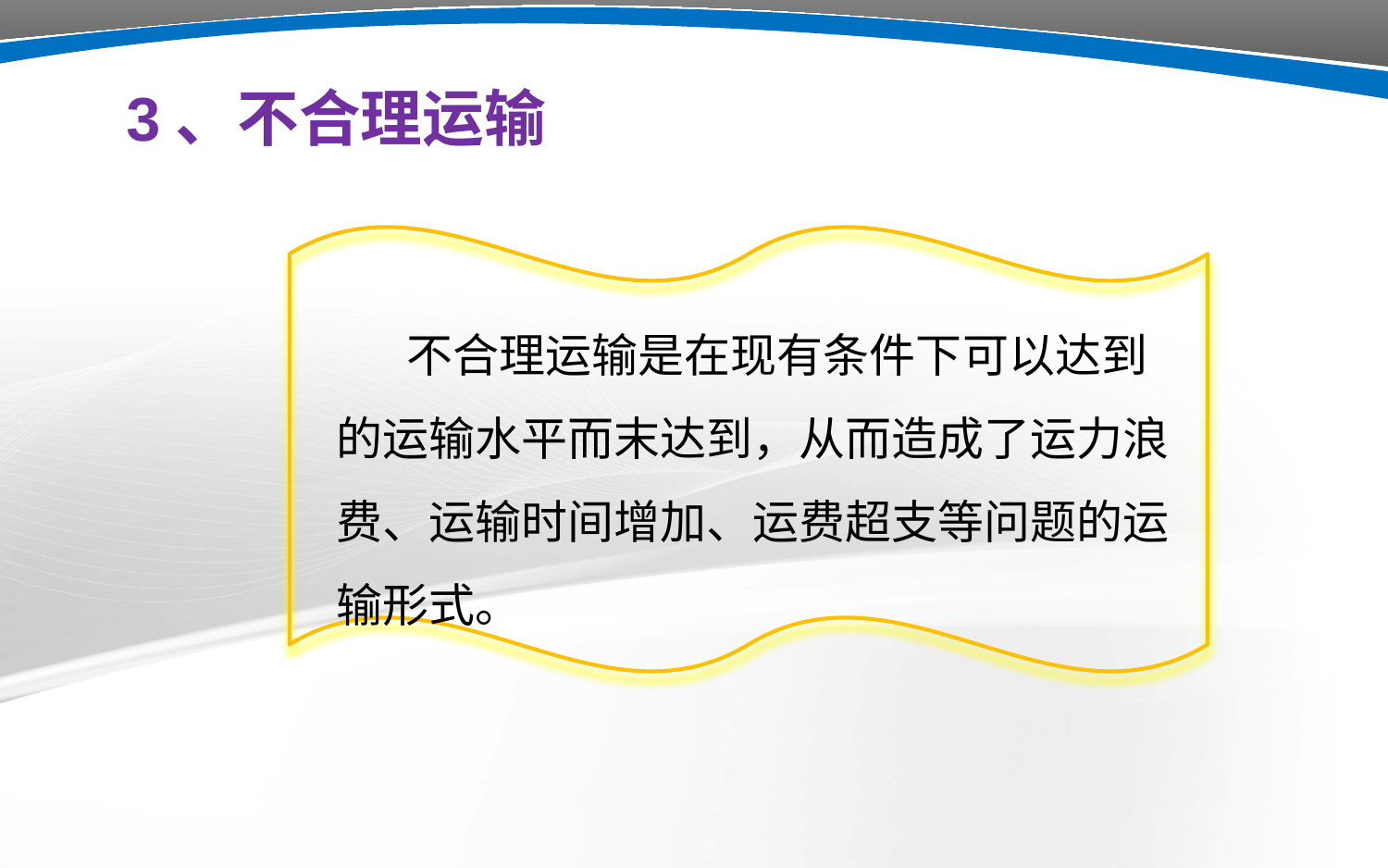

3、不合理运输

不合理运输是在现有条件下可以达到的运输水平而末达到，从而造成了运力浪费、运输时间增加、运费超支等问题的运输形式。